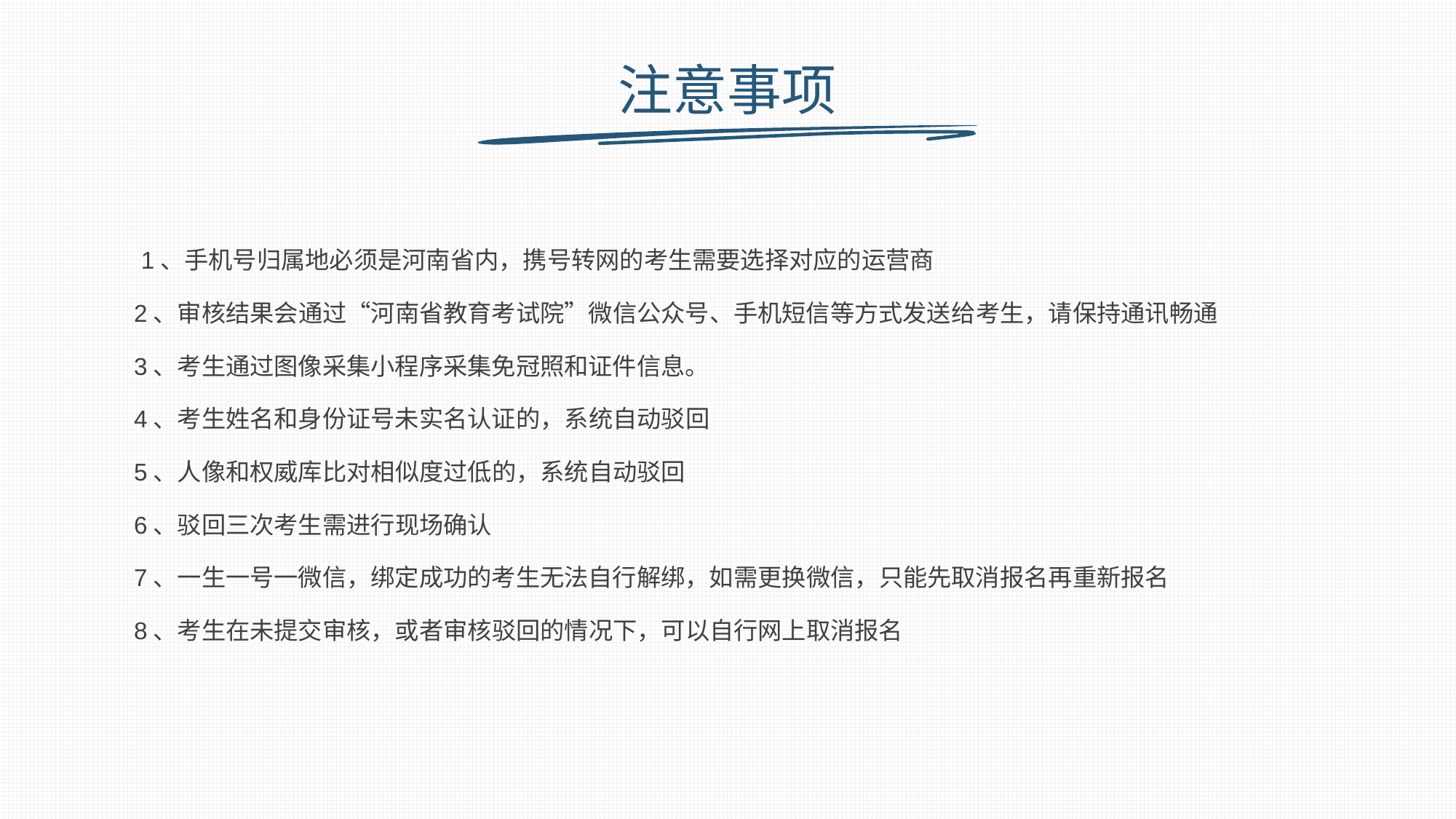

# 注意事项
　　1、手机号归属地必须是河南省内，携号转网的考生需要选择对应的运营商
       2、审核结果会通过“河南省教育考试院”微信公众号、手机短信等方式发送给考生，请保持通讯畅通
       3、考生通过图像采集小程序采集免冠照和证件信息。
       4、考生姓名和身份证号未实名认证的，系统自动驳回
       5、人像和权威库比对相似度过低的，系统自动驳回
       6、驳回三次考生需进行现场确认
       7、一生一号一微信，绑定成功的考生无法自行解绑，如需更换微信，只能先取消报名再重新报名
       8、考生在未提交审核，或者审核驳回的情况下，可以自行网上取消报名